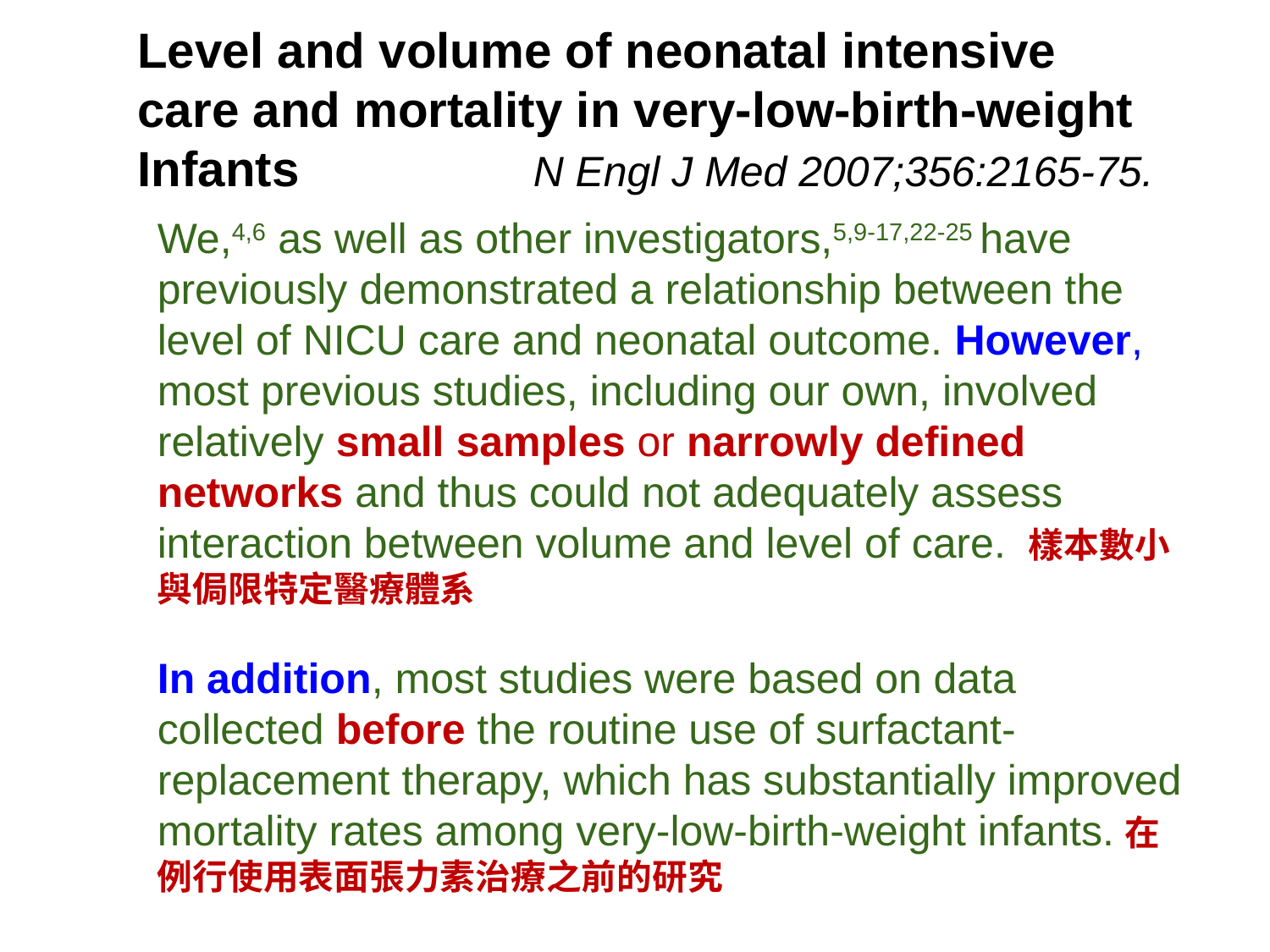

Level and volume of neonatal intensive care and mortality in very-low-birth-weight Infants                 N Engl J Med 2007;356:2165-75.
We,4,6 as well as other investigators,5,9-17,22-25 have previously demonstrated a relationship between the level of NICU care and neonatal outcome. However, most previous studies, including our own, involved relatively small samples or narrowly defined networks and thus could not adequately assess interaction between volume and level of care. 樣本數小與侷限特定醫療體系

In addition, most studies were based on data collected before the routine use of surfactant-replacement therapy, which has substantially improved mortality rates among very-low-birth-weight infants.在例行使用表面張力素治療之前的研究